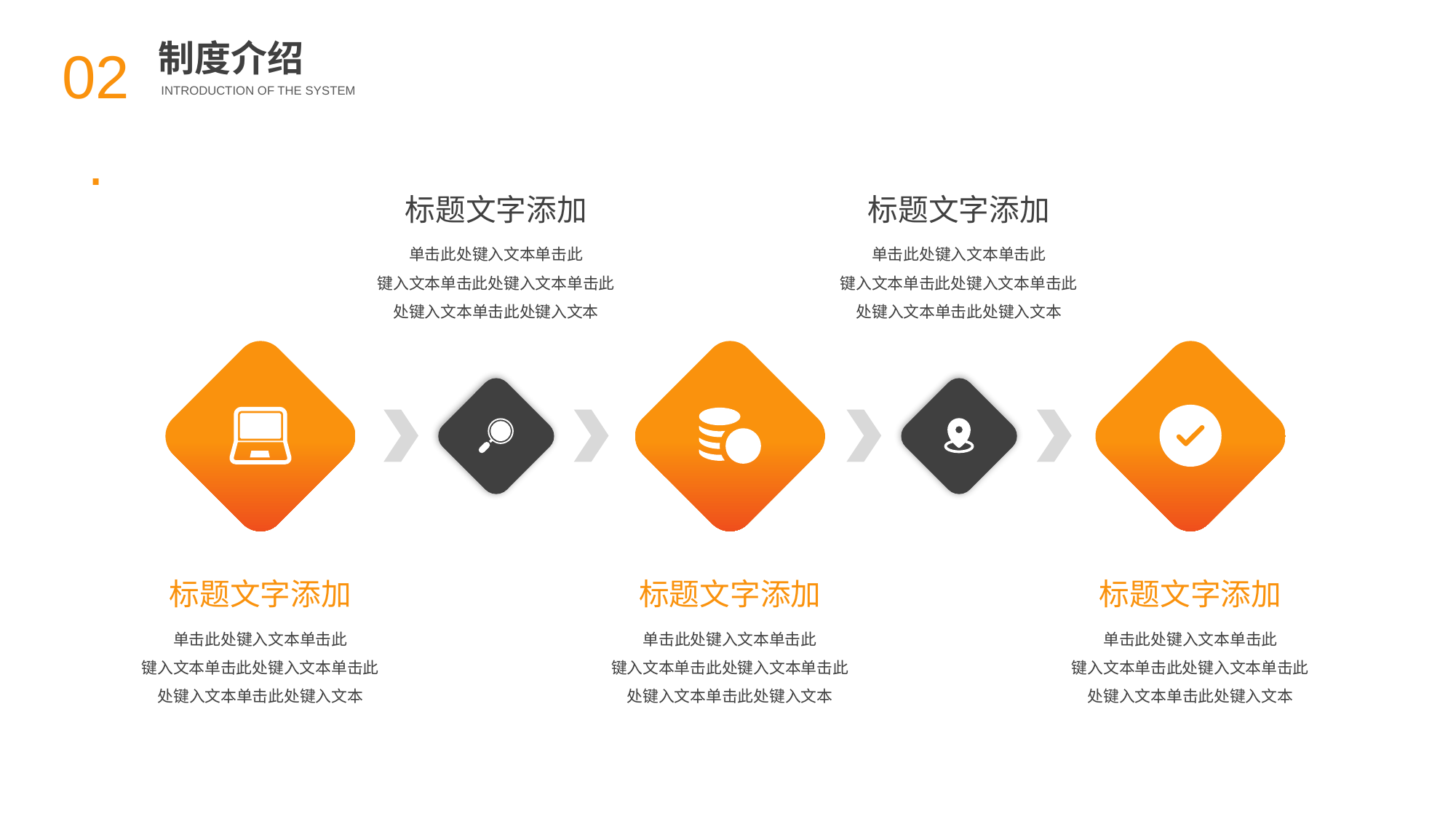

02.
制度介绍
INTRODUCTION OF THE SYSTEM
BY YUSHEN
标题文字添加
单击此处键入文本单击此
键入文本单击此处键入文本单击此处键入文本单击此处键入文本

标题文字添加
单击此处键入文本单击此
键入文本单击此处键入文本单击此处键入文本单击此处键入文本

标题文字添加
单击此处键入文本单击此
键入文本单击此处键入文本单击此处键入文本单击此处键入文本

标题文字添加
单击此处键入文本单击此
键入文本单击此处键入文本单击此处键入文本单击此处键入文本

标题文字添加
单击此处键入文本单击此
键入文本单击此处键入文本单击此处键入文本单击此处键入文本